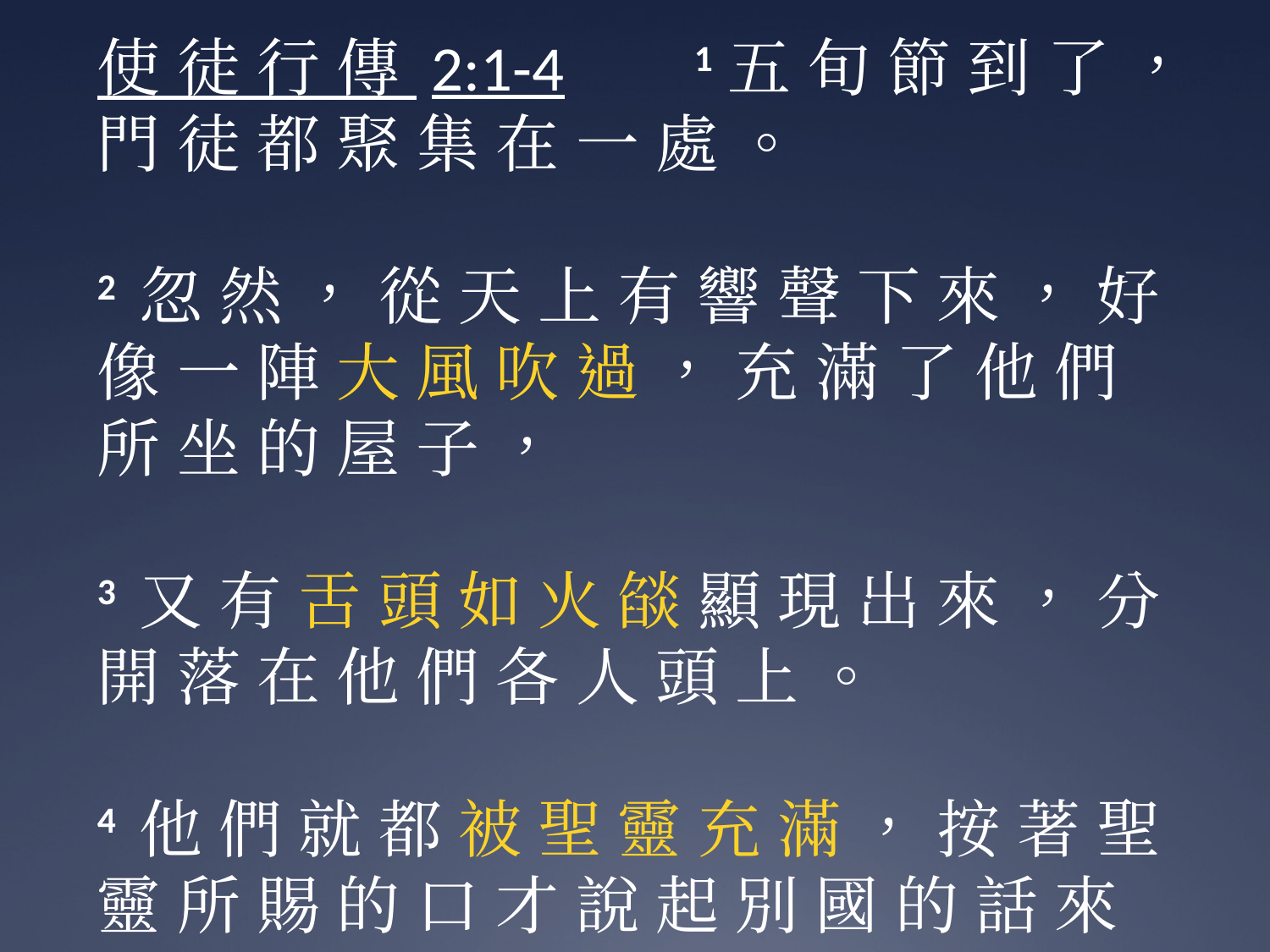

使 徒 行 傳 2:1-4         1五 旬 節 到 了 ，門 徒 都 聚 集 在 一 處 。

2 忽 然 ， 從 天 上 有 響 聲 下 來 ， 好 像 一 陣 大 風 吹 過 ， 充 滿 了 他 們 所 坐 的 屋 子 ，

3 又 有 舌 頭 如 火 燄 顯 現 出 來 ， 分 開 落 在 他 們 各 人 頭 上 。
4 他 們 就 都 被 聖 靈 充 滿 ， 按 著 聖 靈 所 賜 的 口 才 說 起 別 國 的 話 來 。